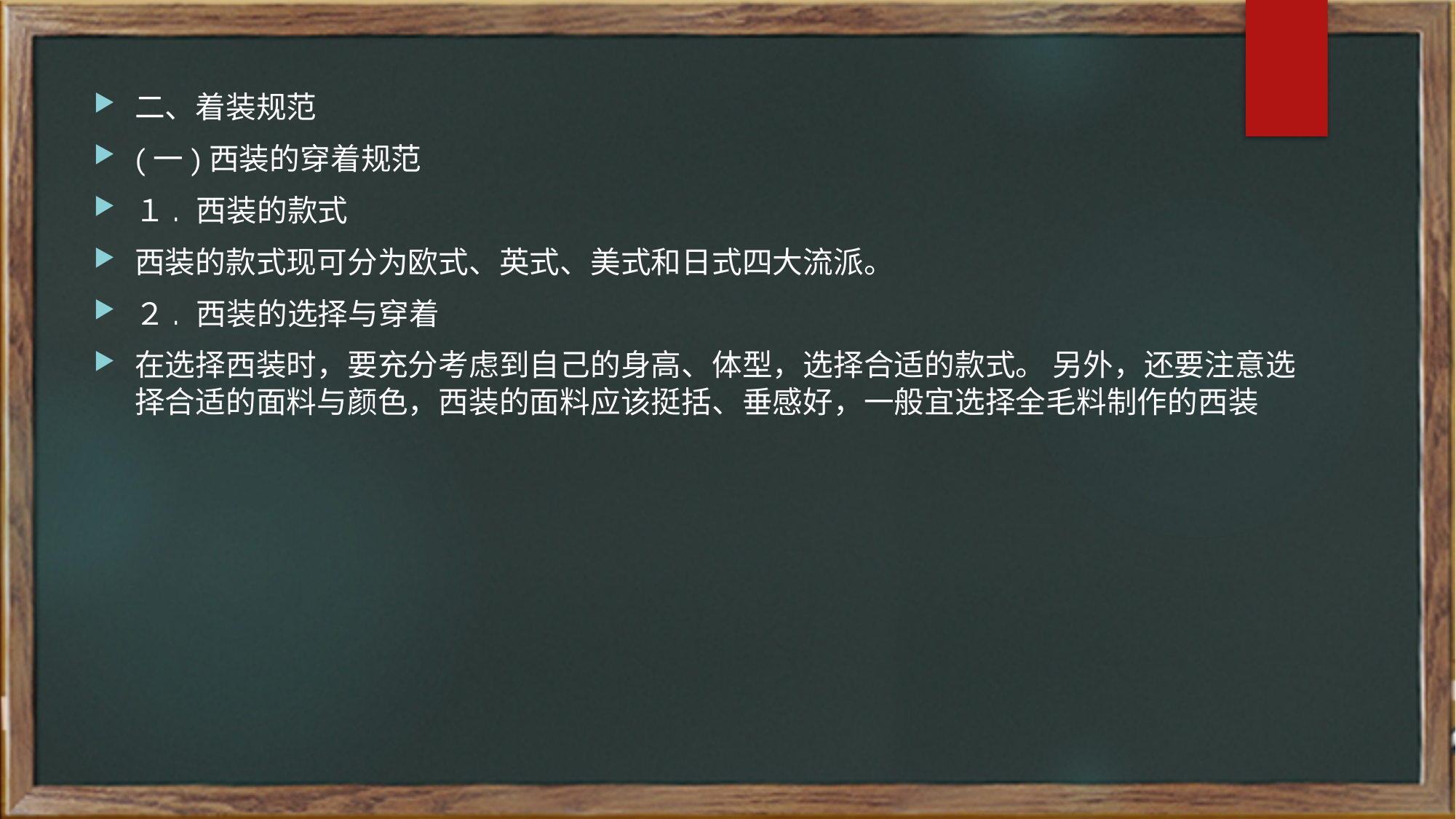

二、着装规范
(一)西装的穿着规范
１. 西装的款式
西装的款式现可分为欧式、英式、美式和日式四大流派。
２. 西装的选择与穿着
在选择西装时，要充分考虑到自己的身高、体型，选择合适的款式。 另外，还要注意选择合适的面料与颜色，西装的面料应该挺括、垂感好，一般宜选择全毛料制作的西装